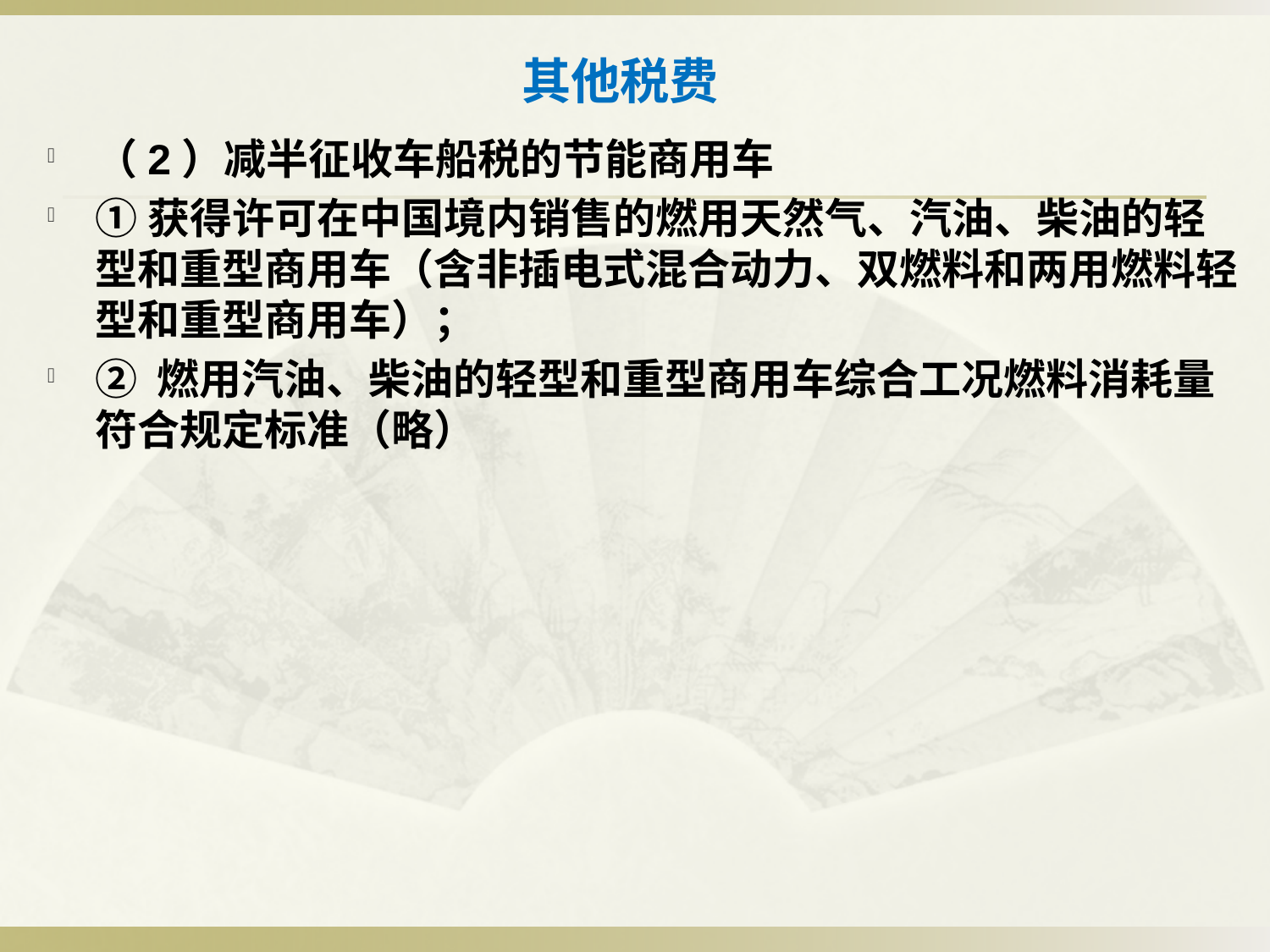

# 其他税费
（2）减半征收车船税的节能商用车
①获得许可在中国境内销售的燃用天然气、汽油、柴油的轻型和重型商用车（含非插电式混合动力、双燃料和两用燃料轻型和重型商用车）；
② 燃用汽油、柴油的轻型和重型商用车综合工况燃料消耗量符合规定标准（略）